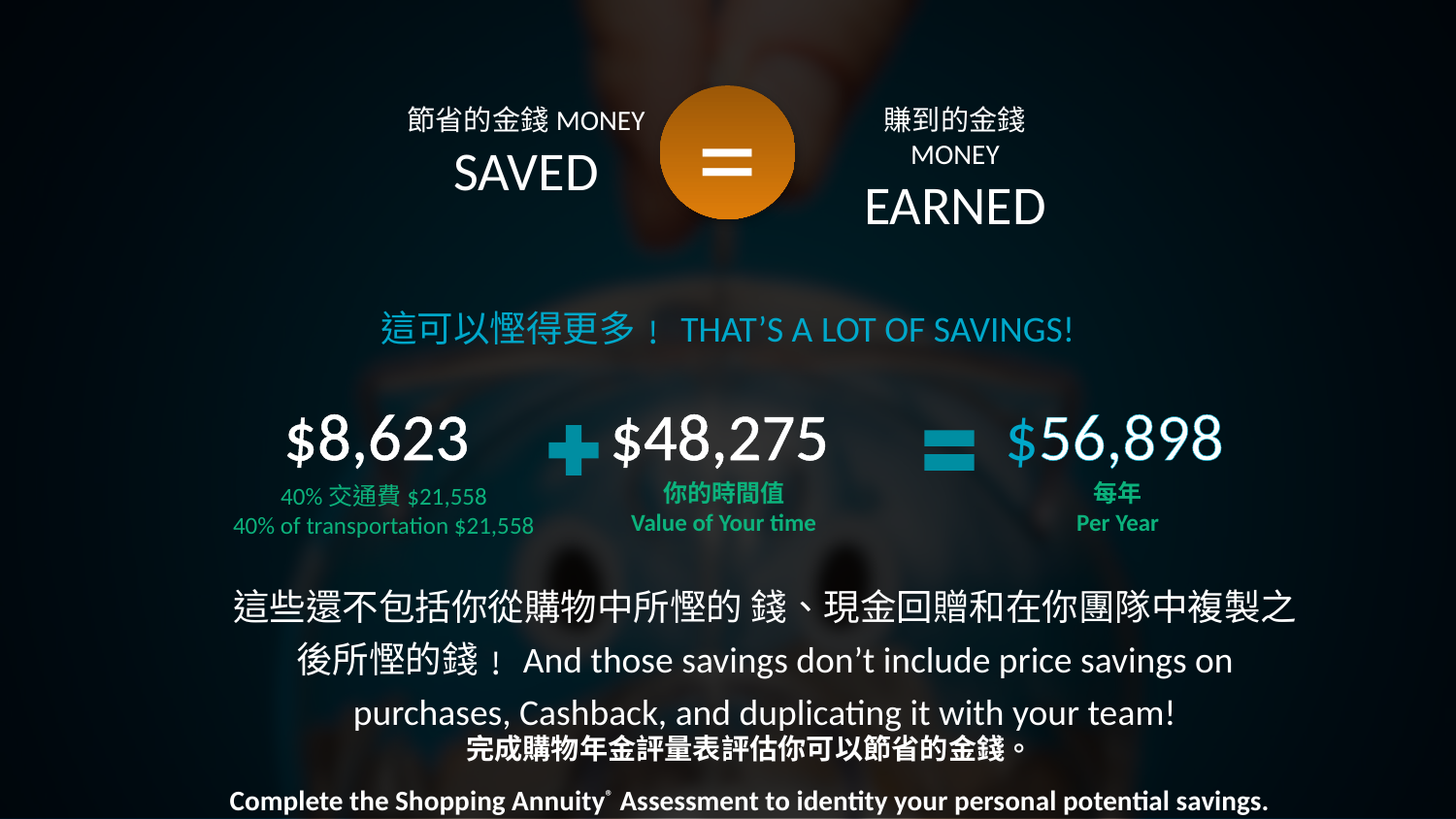

=
節省的金錢Money SavED
賺到的金錢
Money earnED
這可以慳得更多﹗That’s a lot of Savings!
$8,623
40%交通費$21,558
40% of transportation $21,558
$48,275
你的時間值
Value of Your time
$56,898
每年
Per Year

這些還不包括你從購物中所慳的 錢、現金回贈和在你團隊中複製之後所慳的錢﹗And those savings don’t include price savings on purchases, Cashback, and duplicating it with your team!
完成購物年金評量表評估你可以節省的金錢。
Complete the Shopping Annuity® Assessment to identity your personal potential savings.